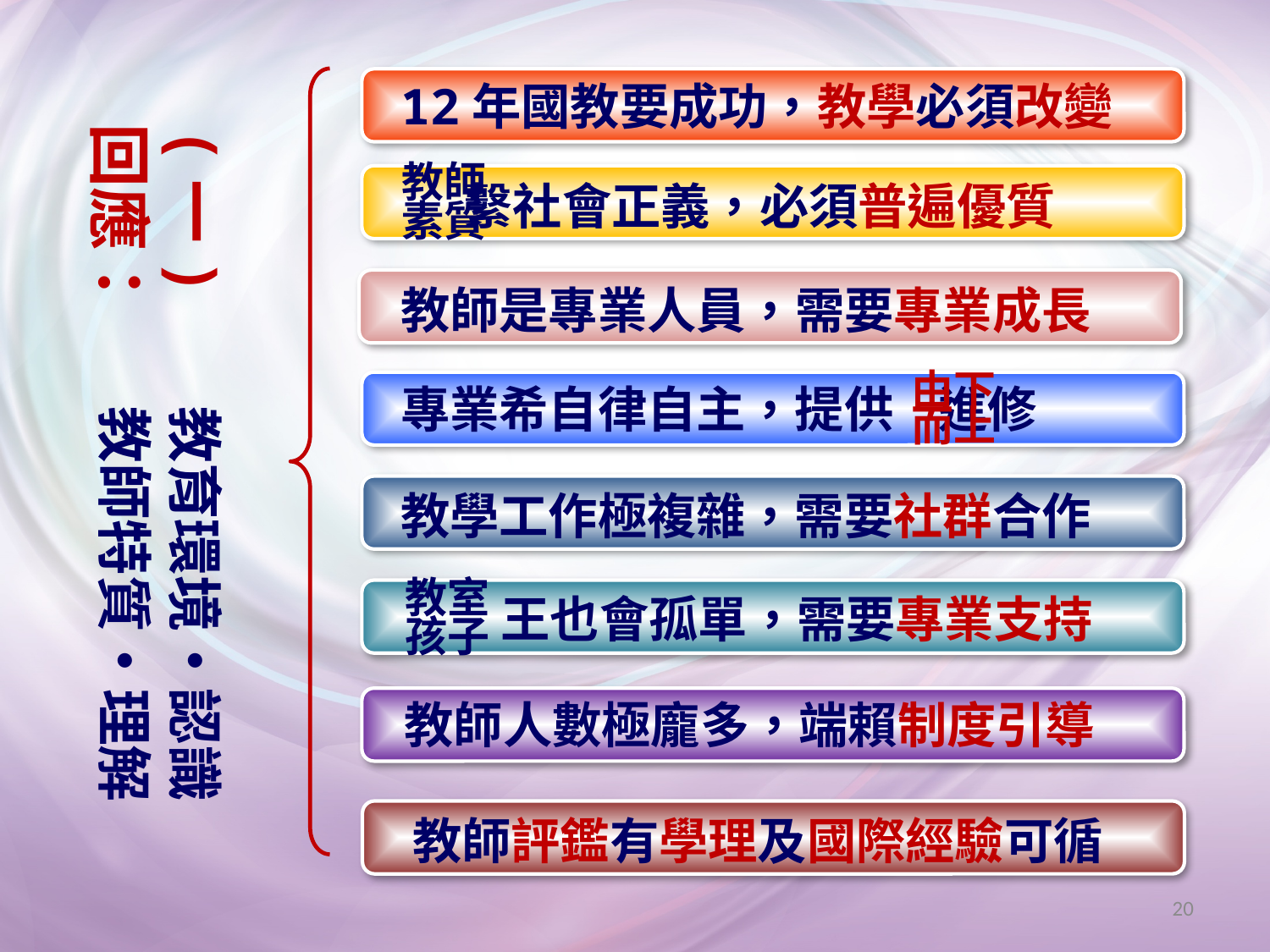

教育環境•認識
教師特質•理解

12年國教要成功，教學必須改變
教師
素質
    繫社會正義，必須普遍優質
教師是專業人員，需要專業成長
由下而上
專業希自律自主，提供    進修
教學工作極複雜，需要社群合作
教室孩子
王也會孤單，需要專業支持
教師人數極龐多，端賴制度引導
教師評鑑有學理及國際經驗可循

(一)回應：

20